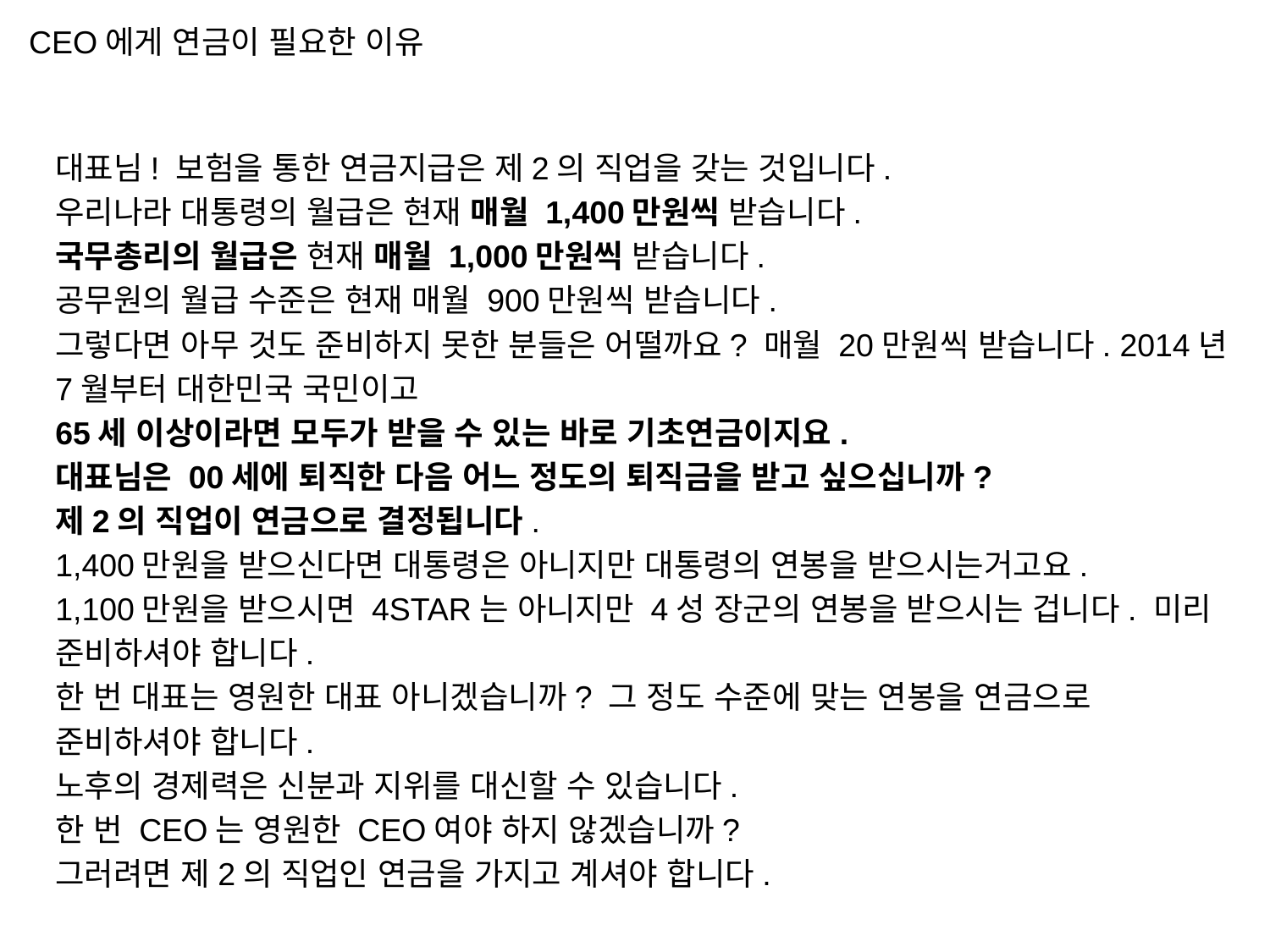

CEO에게 연금이 필요한 이유
대표님! 보험을 통한 연금지급은 제2의 직업을 갖는 것입니다.
우리나라 대통령의 월급은 현재 매월 1,400만원씩 받습니다.
국무총리의 월급은 현재 매월 1,000만원씩 받습니다.
공무원의 월급 수준은 현재 매월 900만원씩 받습니다.
그렇다면 아무 것도 준비하지 못한 분들은 어떨까요? 매월 20만원씩 받습니다. 2014년 7월부터 대한민국 국민이고
65세 이상이라면 모두가 받을 수 있는 바로 기초연금이지요.
대표님은 00세에 퇴직한 다음 어느 정도의 퇴직금을 받고 싶으십니까?
제2의 직업이 연금으로 결정됩니다.
1,400만원을 받으신다면 대통령은 아니지만 대통령의 연봉을 받으시는거고요.
1,100만원을 받으시면 4STAR는 아니지만 4성 장군의 연봉을 받으시는 겁니다. 미리 준비하셔야 합니다.
한 번 대표는 영원한 대표 아니겠습니까? 그 정도 수준에 맞는 연봉을 연금으로 준비하셔야 합니다.
노후의 경제력은 신분과 지위를 대신할 수 있습니다.
한 번 CEO는 영원한 CEO여야 하지 않겠습니까?
그러려면 제2의 직업인 연금을 가지고 계셔야 합니다.